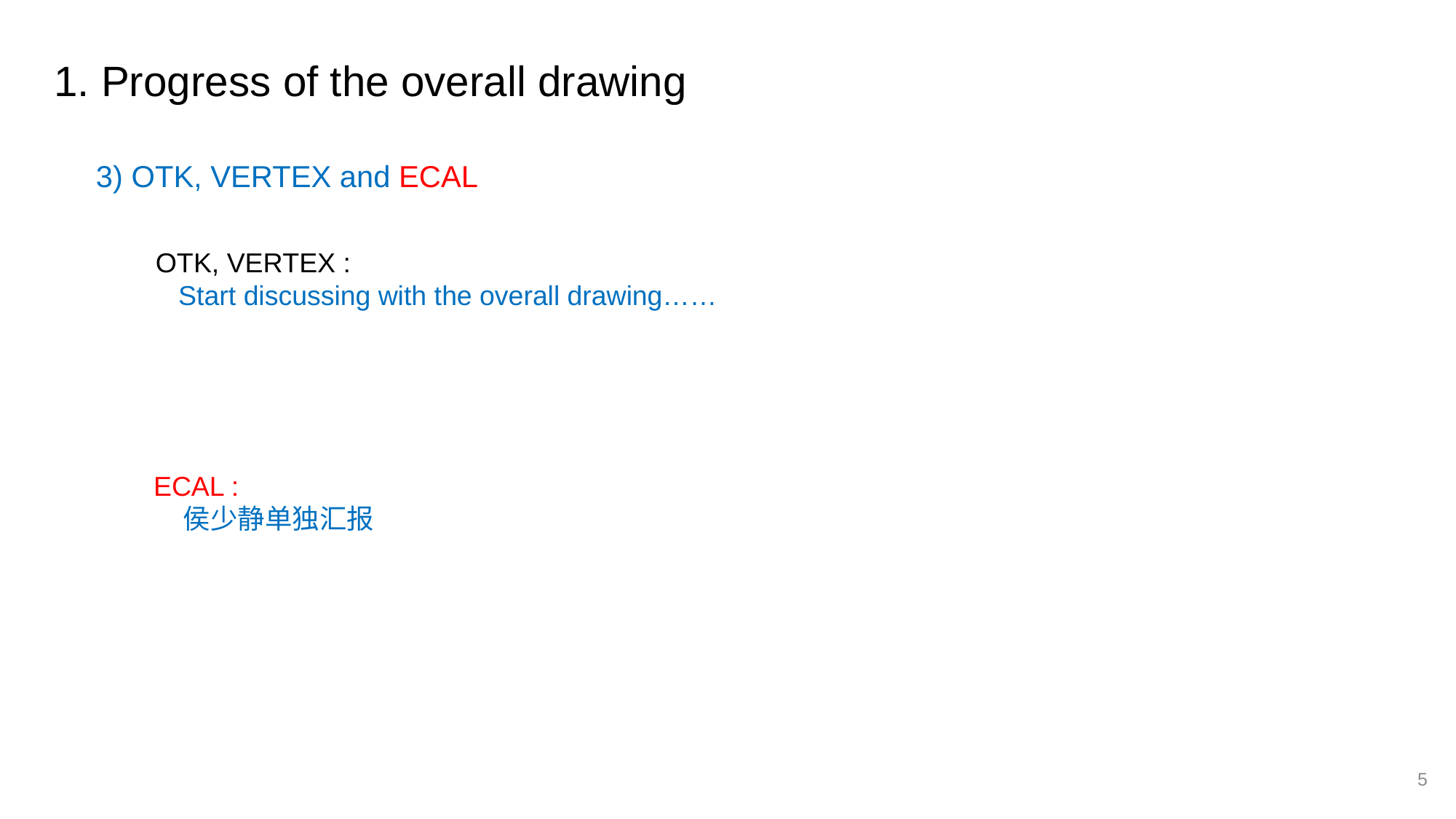

1. Progress of the overall drawing
3) OTK, VERTEX and ECAL
OTK, VERTEX :
   Start discussing with the overall drawing……
ECAL :
   侯少静单独汇报
5